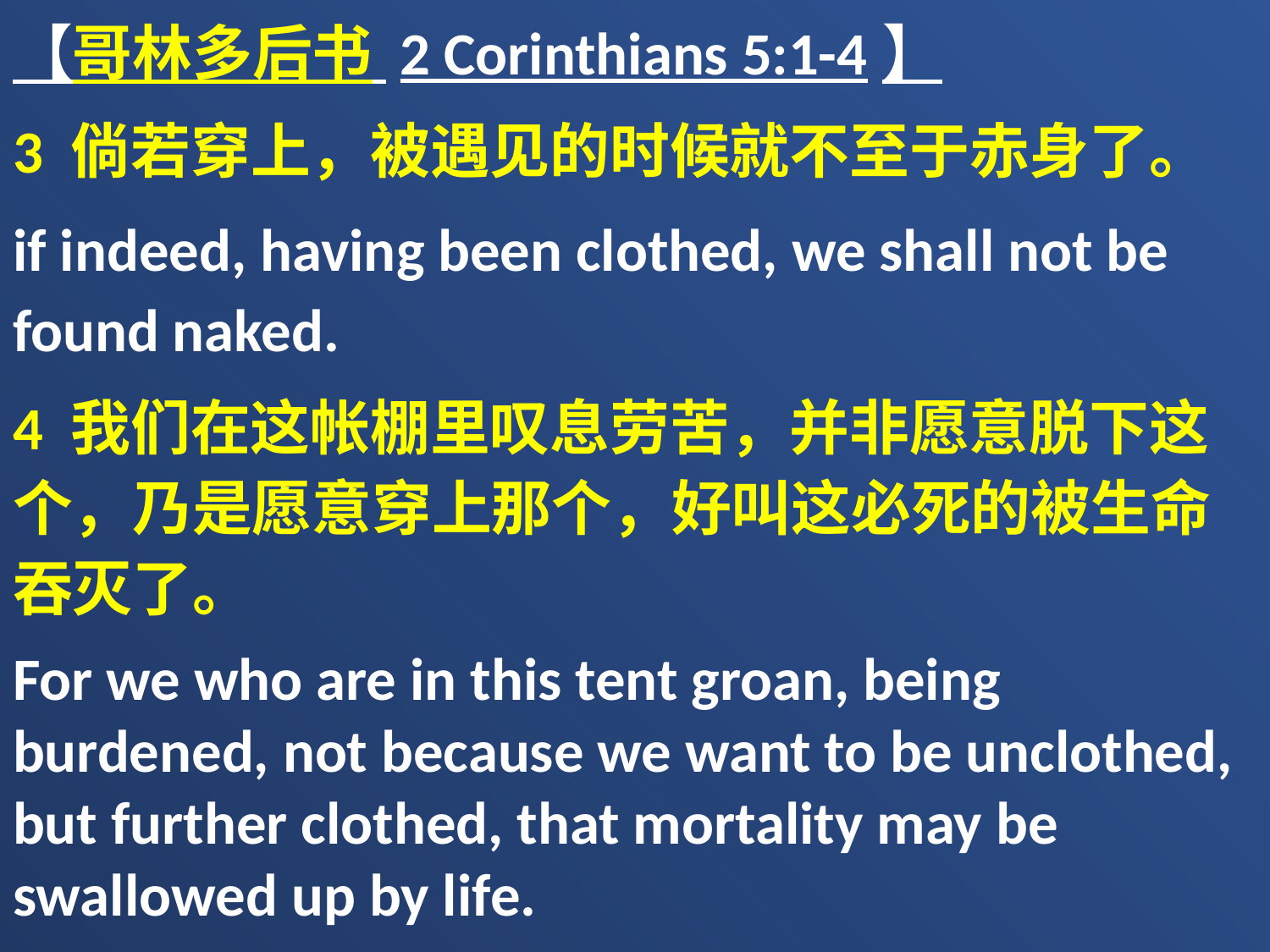

【哥林多后书 2 Corinthians 5:1-4】
3 倘若穿上，被遇见的时候就不至于赤身了。
if indeed, having been clothed, we shall not be found naked.
4 我们在这帐棚里叹息劳苦，并非愿意脱下这个，乃是愿意穿上那个，好叫这必死的被生命吞灭了。
For we who are in this tent groan, being burdened, not because we want to be unclothed, but further clothed, that mortality may be swallowed up by life.